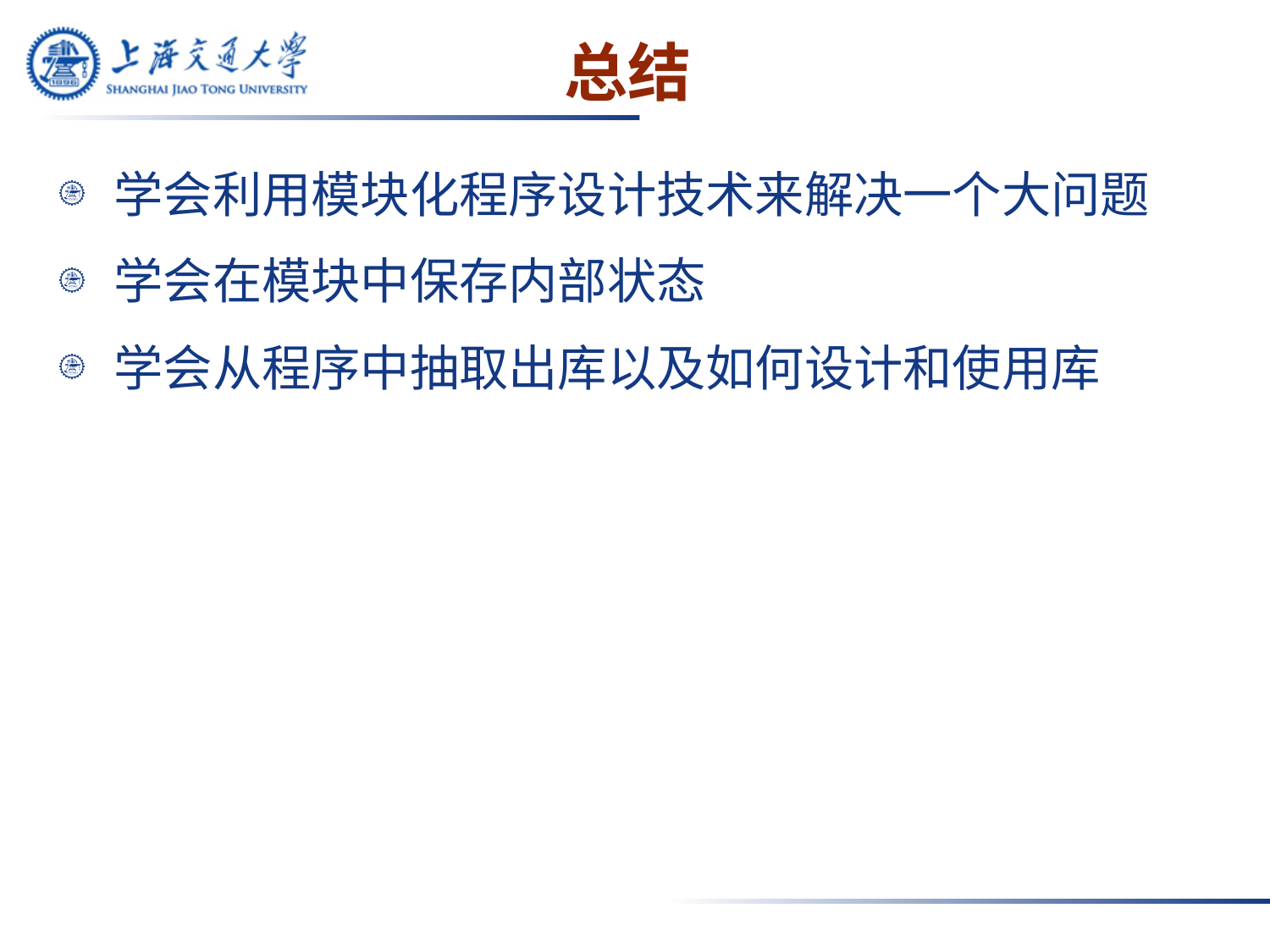

# 总结
学会利用模块化程序设计技术来解决一个大问题
学会在模块中保存内部状态
学会从程序中抽取出库以及如何设计和使用库